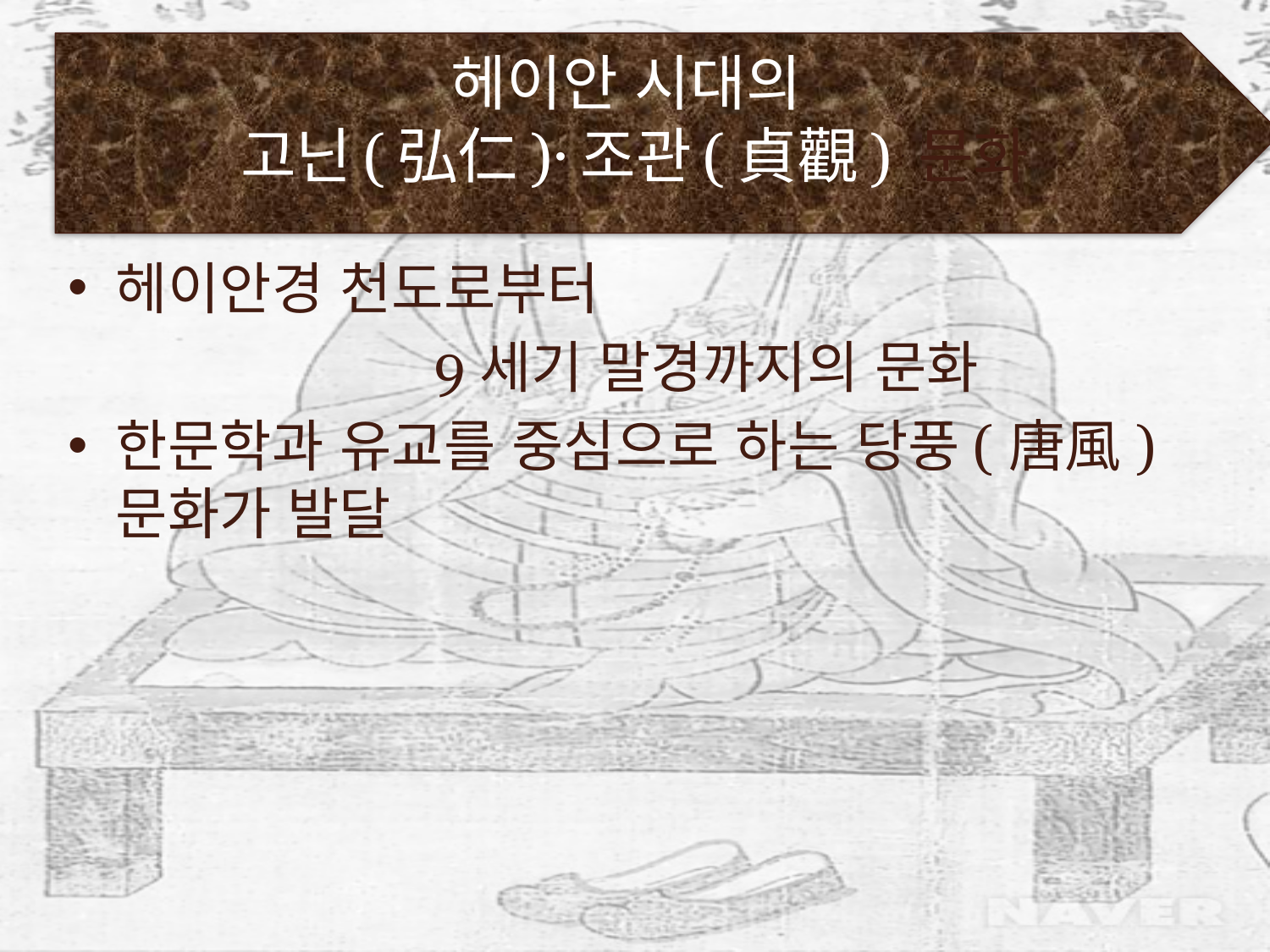

# 헤이안 시대의 고닌(弘仁)·조관(貞觀) 문화
헤이안경 천도로부터
                           9세기 말경까지의 문화
한문학과 유교를 중심으로 하는 당풍(唐風) 문화가 발달